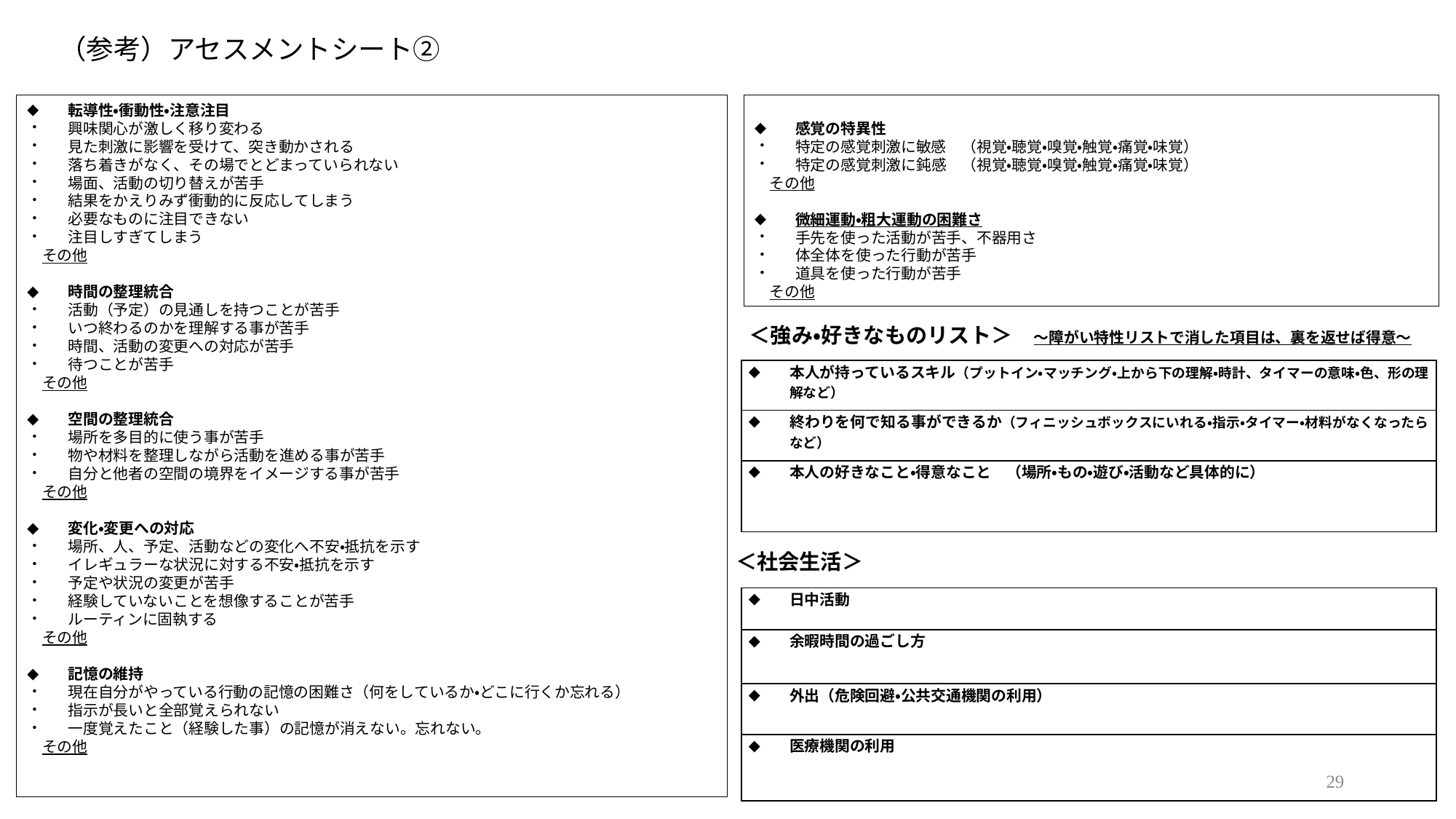

# （参考）アセスメントシート②
転導性・衝動性・注意注目
興味関心が激しく移り変わる
見た刺激に影響を受けて、突き動かされる
落ち着きがなく、その場でとどまっていられない
場面、活動の切り替えが苦手
結果をかえりみず衝動的に反応してしまう
必要なものに注目できない
注目しすぎてしまう
その他

時間の整理統合
活動（予定）の見通しを持つことが苦手
いつ終わるのかを理解する事が苦手
時間、活動の変更への対応が苦手
待つことが苦手
その他

空間の整理統合
場所を多目的に使う事が苦手
物や材料を整理しながら活動を進める事が苦手
自分と他者の空間の境界をイメージする事が苦手
その他

変化・変更への対応
場所、人、予定、活動などの変化へ不安・抵抗を示す
イレギュラーな状況に対する不安・抵抗を示す
予定や状況の変更が苦手
経験していないことを想像することが苦手
ルーティンに固執する
その他

記憶の維持
現在自分がやっている行動の記憶の困難さ（何をしているか・どこに行くか忘れる）
指示が長いと全部覚えられない
一度覚えたこと（経験した事）の記憶が消えない。忘れない。
その他

感覚の特異性
特定の感覚刺激に敏感　（視覚・聴覚・嗅覚・触覚・痛覚・味覚）
特定の感覚刺激に鈍感　（視覚・聴覚・嗅覚・触覚・痛覚・味覚）
その他

微細運動・粗大運動の困難さ
手先を使った活動が苦手、不器用さ
体全体を使った行動が苦手
道具を使った行動が苦手
　その他
＜強み・好きなものリスト＞　～障がい特性リストで消した項目は、裏を返せば得意～
| 本人が持っているスキル（プットイン・マッチング・上から下の理解・時計、タイマーの意味・色、形の理解など） |
| --- |
| 終わりを何で知る事ができるか（フィニッシュボックスにいれる・指示・タイマー・材料がなくなったらなど） |
| 本人の好きなこと・得意なこと　（場所・もの・遊び・活動など具体的に） |
＜社会生活＞
| 日中活動 |
| --- |
| 余暇時間の過ごし方 |
| 外出（危険回避・公共交通機関の利用） |
| 医療機関の利用 |
29
該当するものを囲む